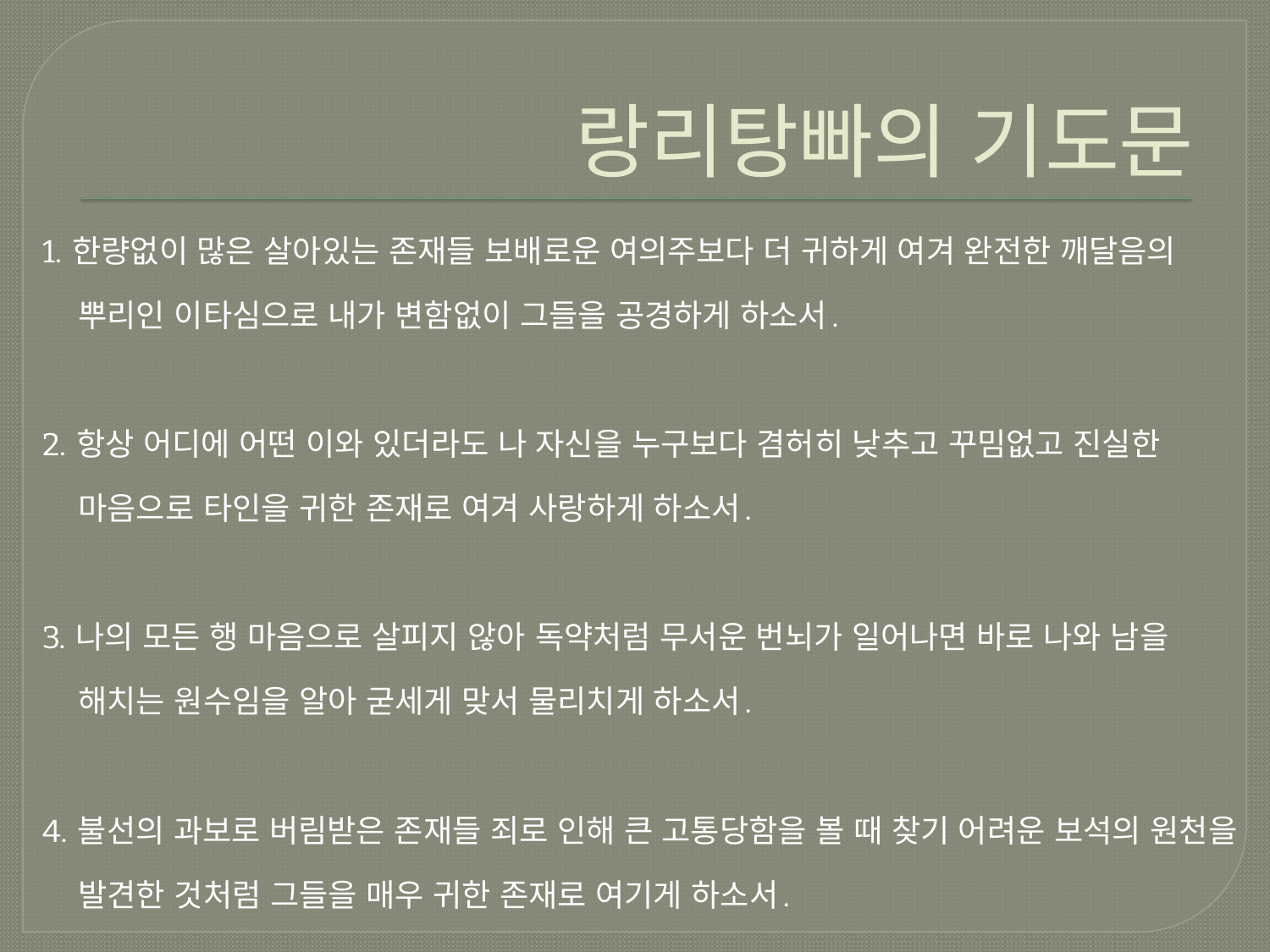

# 랑리탕빠의 기도문
1. 한량없이 많은 살아있는 존재들 보배로운 여의주보다 더 귀하게 여겨 완전한 깨달음의 뿌리인 이타심으로 내가 변함없이 그들을 공경하게 하소서.

2. 항상 어디에 어떤 이와 있더라도 나 자신을 누구보다 겸허히 낮추고 꾸밈없고 진실한 마음으로 타인을 귀한 존재로 여겨 사랑하게 하소서.

3. 나의 모든 행 마음으로 살피지 않아 독약처럼 무서운 번뇌가 일어나면 바로 나와 남을 해치는 원수임을 알아 굳세게 맞서 물리치게 하소서.

4. 불선의 과보로 버림받은 존재들 죄로 인해 큰 고통당함을 볼 때 찾기 어려운 보석의 원천을 발견한 것처럼 그들을 매우 귀한 존재로 여기게 하소서.